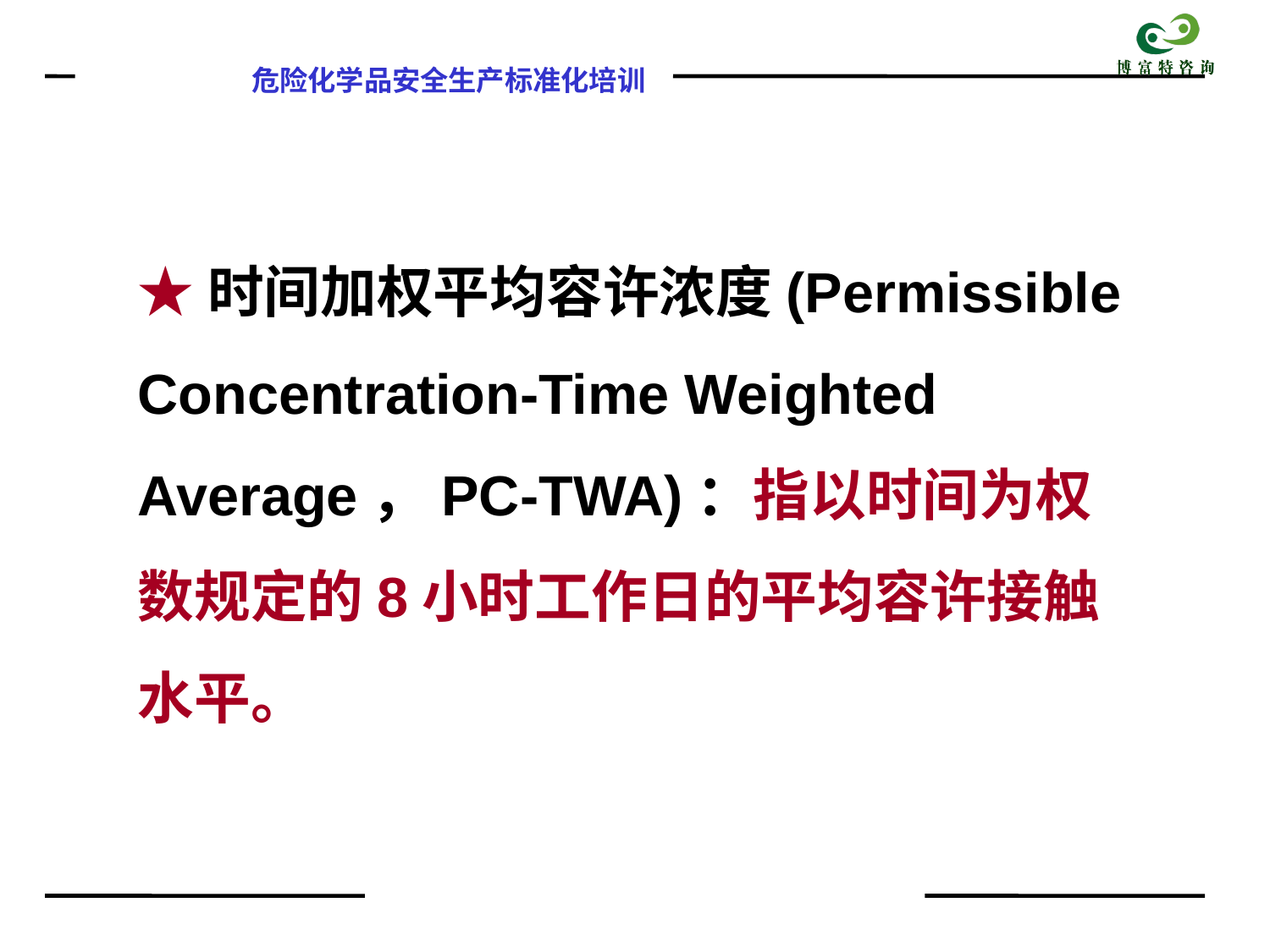

★时间加权平均容许浓度(Permissible Concentration-Time Weighted Average，PC-TWA)：指以时间为权数规定的8小时工作日的平均容许接触水平。